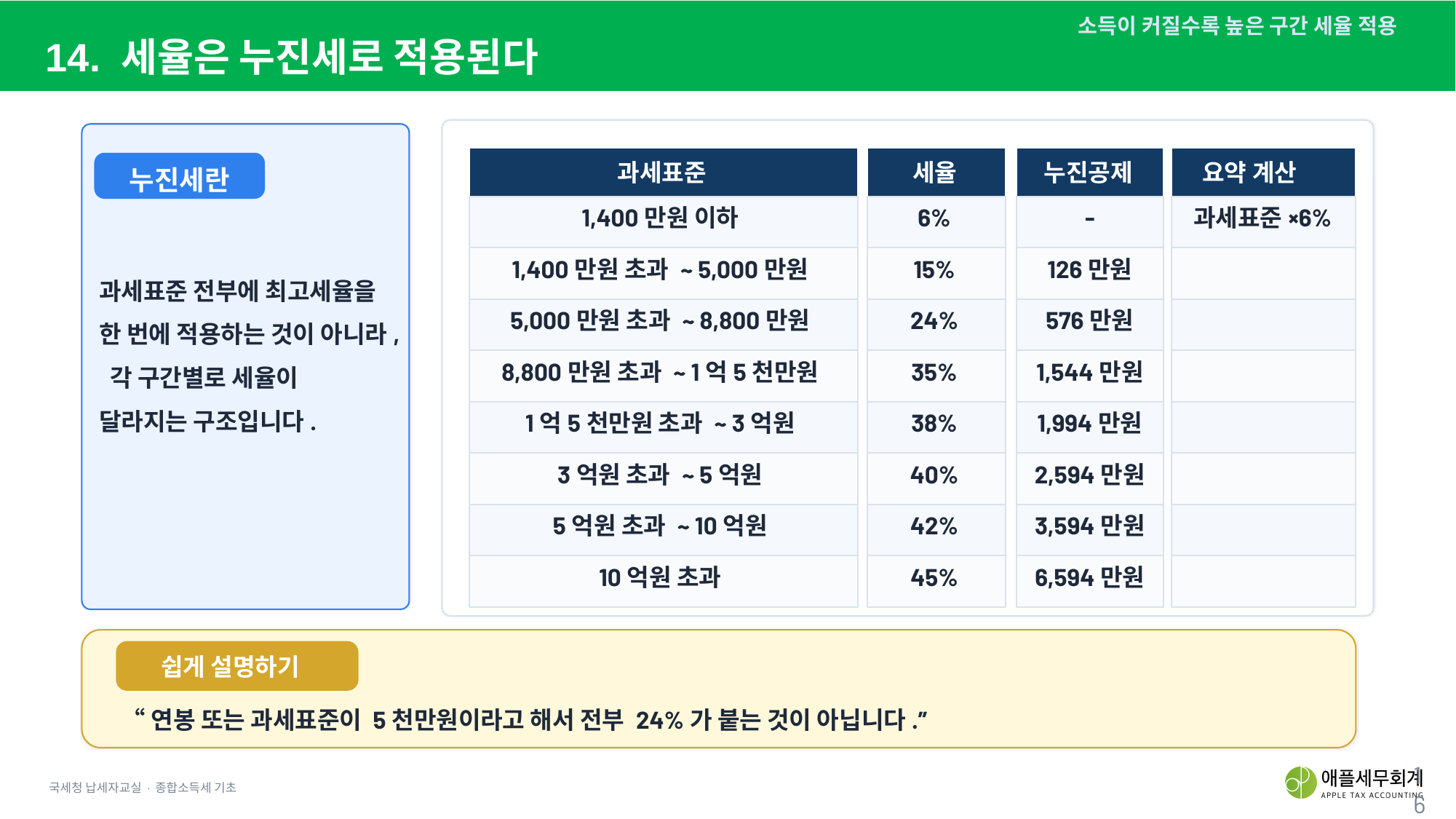

소득이 커질수록 높은 구간 세율 적용
14. 세율은 누진세로 적용된다

과세표준
세율
누진공제
요약 계산
누진세란
과세표준 전부에 최고세율을 한 번에 적용하는 것이 아니라, 각 구간별로 세율이 달라지는 구조입니다.

1,400만원 이하
6%
-
과세표준×6%

1,400만원 초과 ~ 5,000만원
15%
126만원

5,000만원 초과 ~ 8,800만원
24%
576만원

8,800만원 초과 ~ 1억5천만원
35%
1,544만원

1억5천만원 초과 ~ 3억원
38%
1,994만원

3억원 초과 ~ 5억원
40%
2,594만원

5억원 초과 ~ 10억원
42%
3,594만원

10억원 초과
45%
6,594만원

쉽게 설명하기
“연봉 또는 과세표준이 5천만원이라고 해서 전부 24%가 붙는 것이 아닙니다.”
국세청 납세자교실 · 종합소득세 기초
16